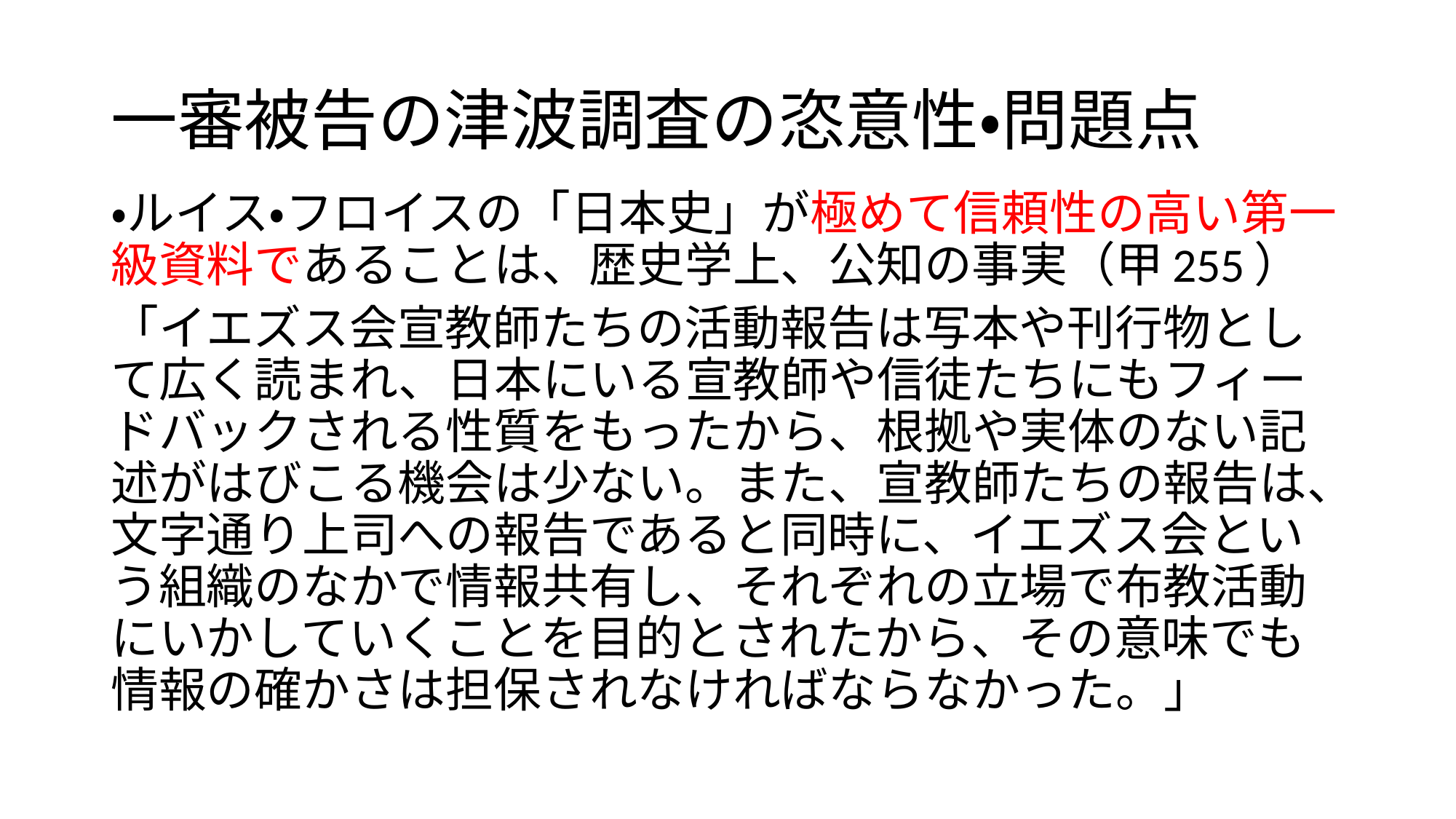

# 一審被告の津波調査の恣意性・問題点
・ルイス・フロイスの「日本史」が極めて信頼性の高い第一級資料であることは、歴史学上、公知の事実（甲255）
「イエズス会宣教師たちの活動報告は写本や刊行物として広く読まれ、日本にいる宣教師や信徒たちにもフィードバックされる性質をもったから、根拠や実体のない記述がはびこる機会は少ない。また、宣教師たちの報告は、文字通り上司への報告であると同時に、イエズス会という組織のなかで情報共有し、それぞれの立場で布教活動にいかしていくことを目的とされたから、その意味でも情報の確かさは担保されなければならなかった。」